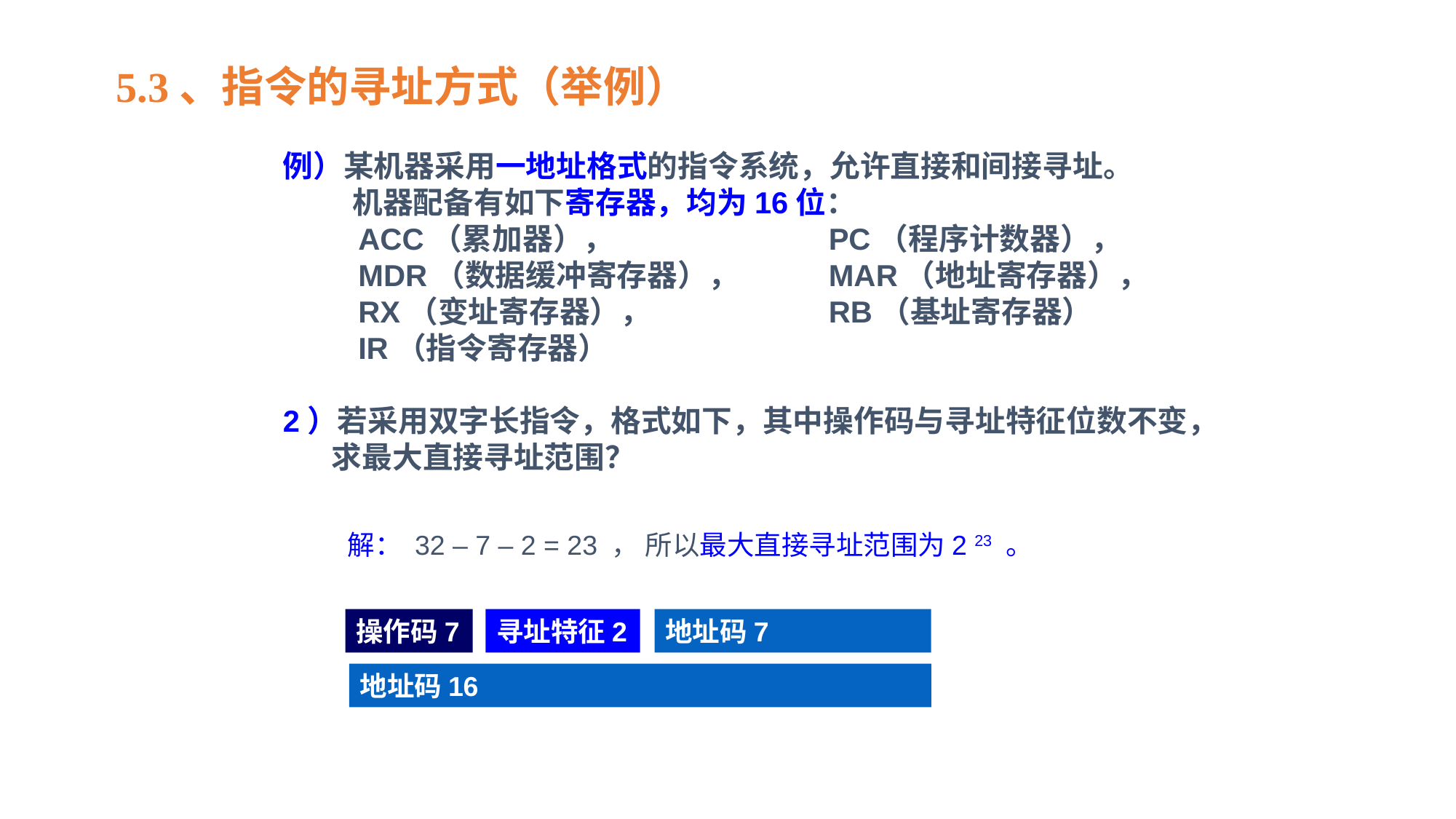

5.3、指令的寻址方式（举例）
例）某机器采用一地址格式的指令系统，允许直接和间接寻址。
         机器配备有如下寄存器，均为16位：
         ACC（累加器）， 		PC（程序计数器），
         MDR（数据缓冲寄存器）， 	MAR（地址寄存器），
         RX（变址寄存器），		RB（基址寄存器）
         IR（指令寄存器）

2）若采用双字长指令，格式如下，其中操作码与寻址特征位数不变，
      求最大直接寻址范围？

解： 32 – 7 – 2 = 23 ， 所以最大直接寻址范围为2 23 。
操作码7
寻址特征2
地址码7
地址码16